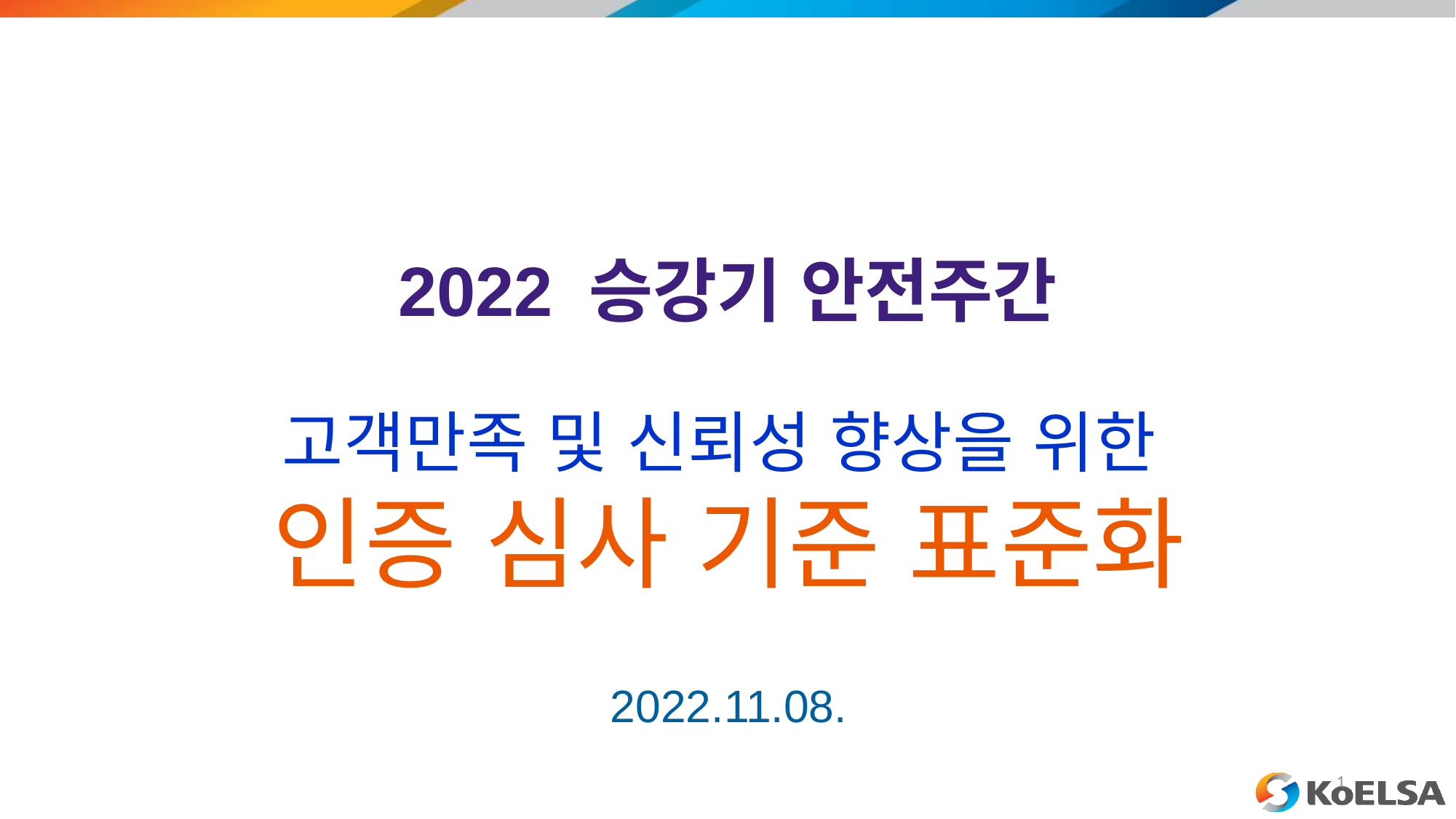

2022 승강기 안전주간
고객만족 및 신뢰성 향상을 위한
인증 심사 기준 표준화
2022.11.08.
1